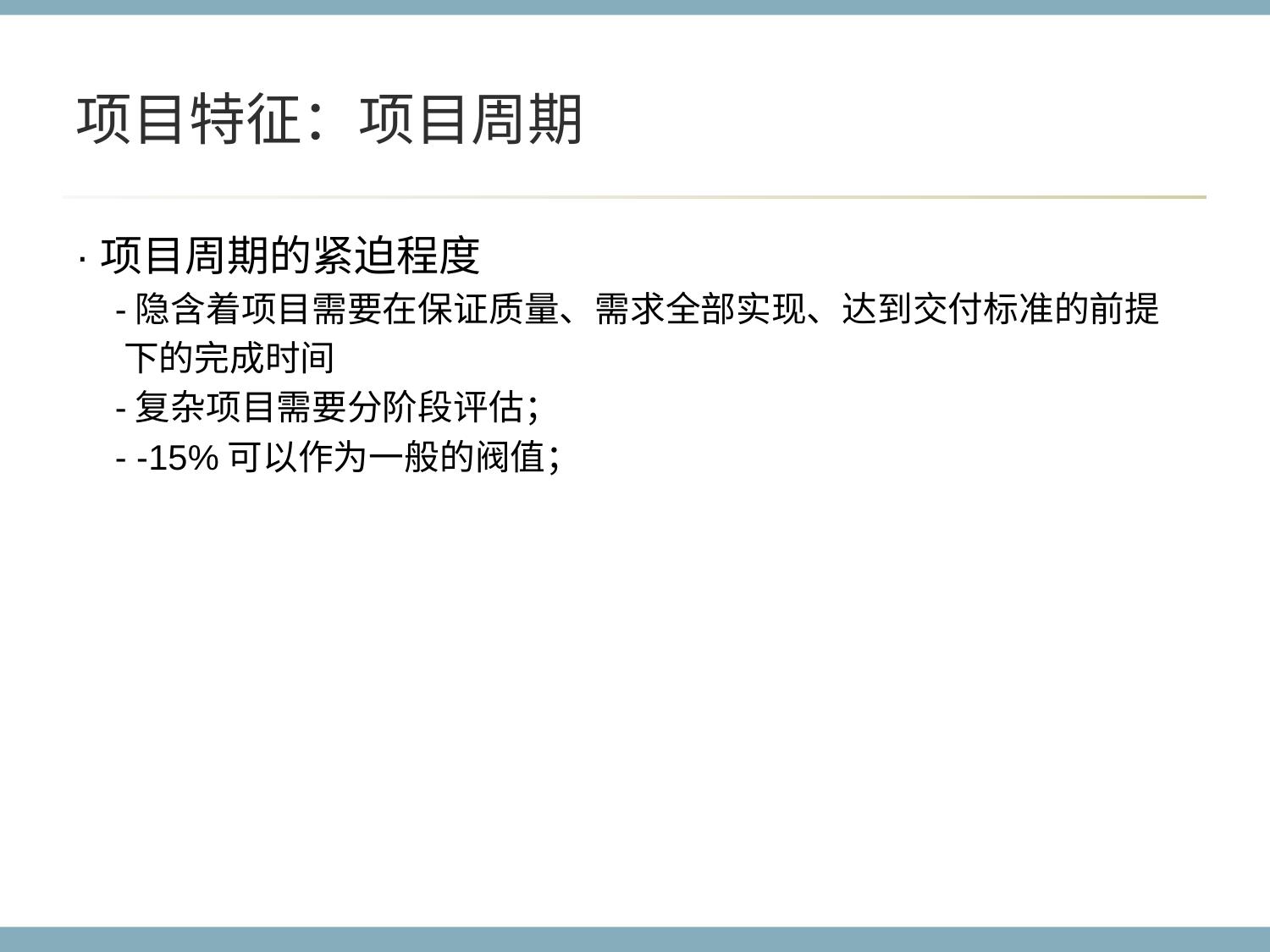

# 项目特征：项目周期
·项目周期的紧迫程度
    -隐含着项目需要在保证质量、需求全部实现、达到交付标准的前提
     下的完成时间
    -复杂项目需要分阶段评估；
    - -15%可以作为一般的阀值；